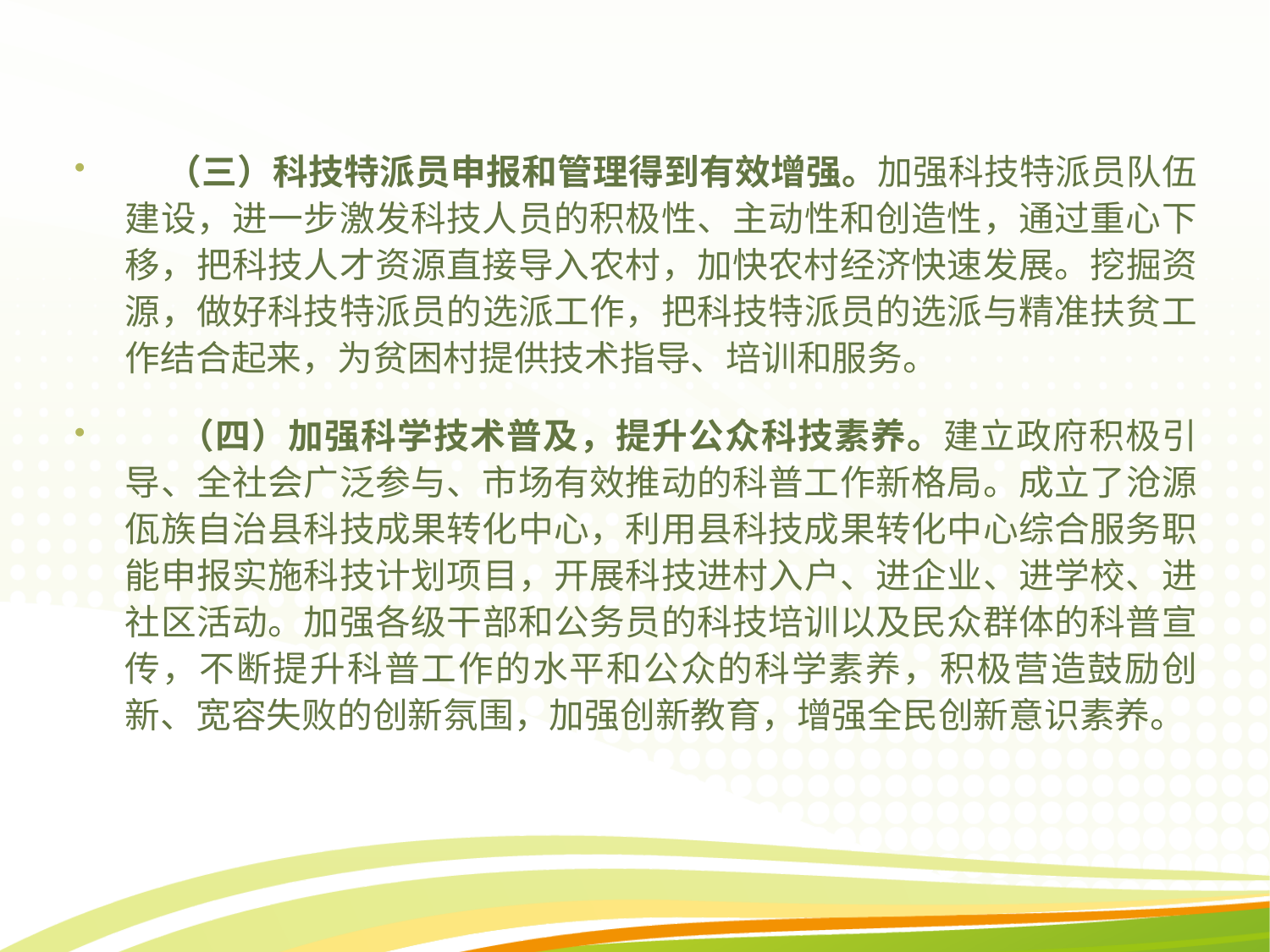

（三）科技特派员申报和管理得到有效增强。加强科技特派员队伍建设，进一步激发科技人员的积极性、主动性和创造性，通过重心下移，把科技人才资源直接导入农村，加快农村经济快速发展。挖掘资源，做好科技特派员的选派工作，把科技特派员的选派与精准扶贫工作结合起来，为贫困村提供技术指导、培训和服务。
     （四）加强科学技术普及，提升公众科技素养。建立政府积极引导、全社会广泛参与、市场有效推动的科普工作新格局。成立了沧源佤族自治县科技成果转化中心，利用县科技成果转化中心综合服务职能申报实施科技计划项目，开展科技进村入户、进企业、进学校、进社区活动。加强各级干部和公务员的科技培训以及民众群体的科普宣传，不断提升科普工作的水平和公众的科学素养，积极营造鼓励创新、宽容失败的创新氛围，加强创新教育，增强全民创新意识素养。